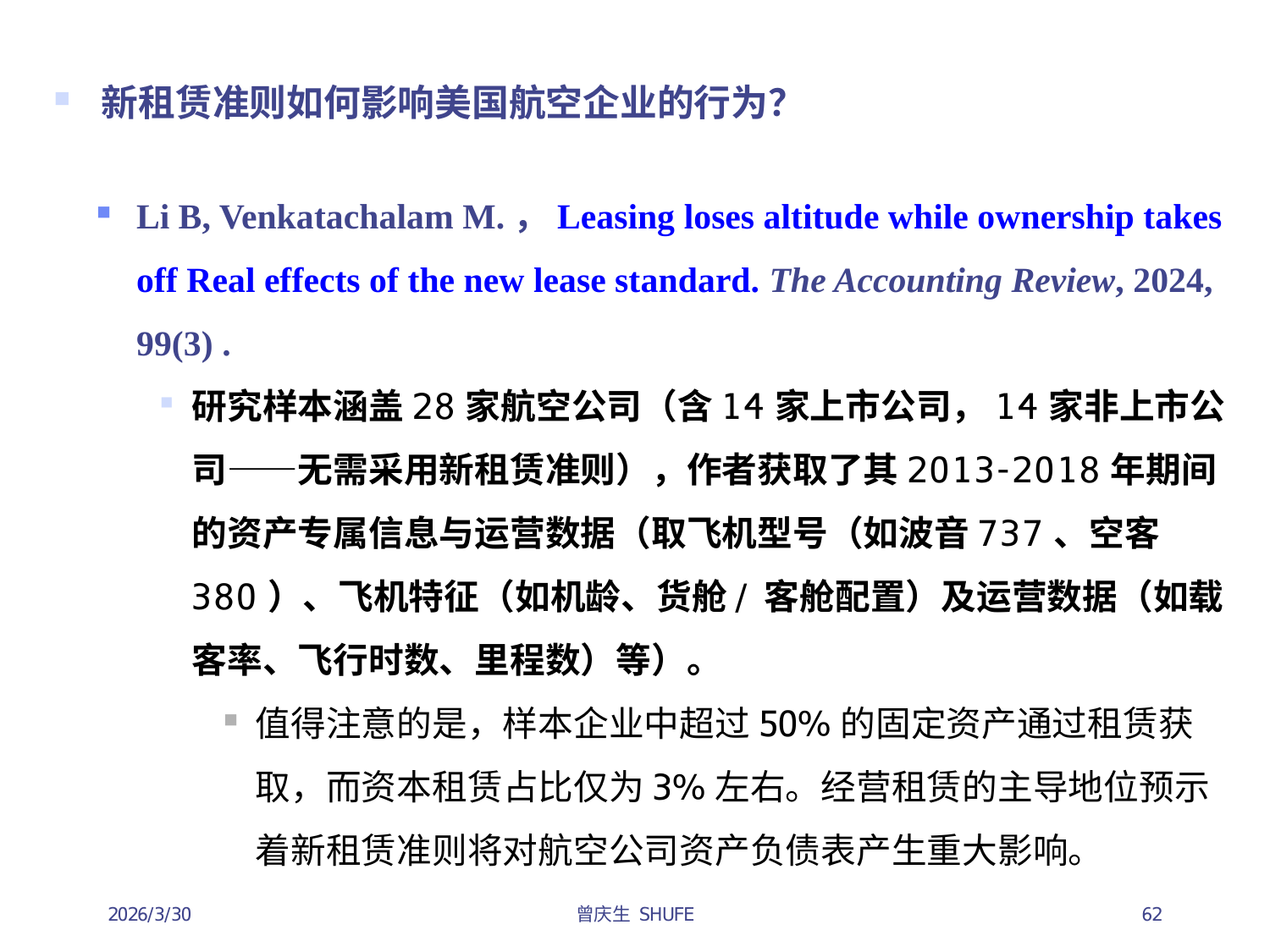

新租赁准则如何影响美国航空企业的行为？
Li B, Venkatachalam M.，Leasing loses altitude while ownership takes off Real effects of the new lease standard. The Accounting Review, 2024, 99(3) .
研究样本涵盖28家航空公司（含14家上市公司，14家非上市公司——无需采用新租赁准则），作者获取了其2013-2018年期间的资产专属信息与运营数据（取飞机型号（如波音737、空客380）、飞机特征（如机龄、货舱/客舱配置）及运营数据（如载客率、飞行时数、里程数）等）。
值得注意的是，样本企业中超过50%的固定资产通过租赁获取，而资本租赁占比仅为3%左右。经营租赁的主导地位预示着新租赁准则将对航空公司资产负债表产生重大影响。

2026/3/30
曾庆生 SHUFE
62